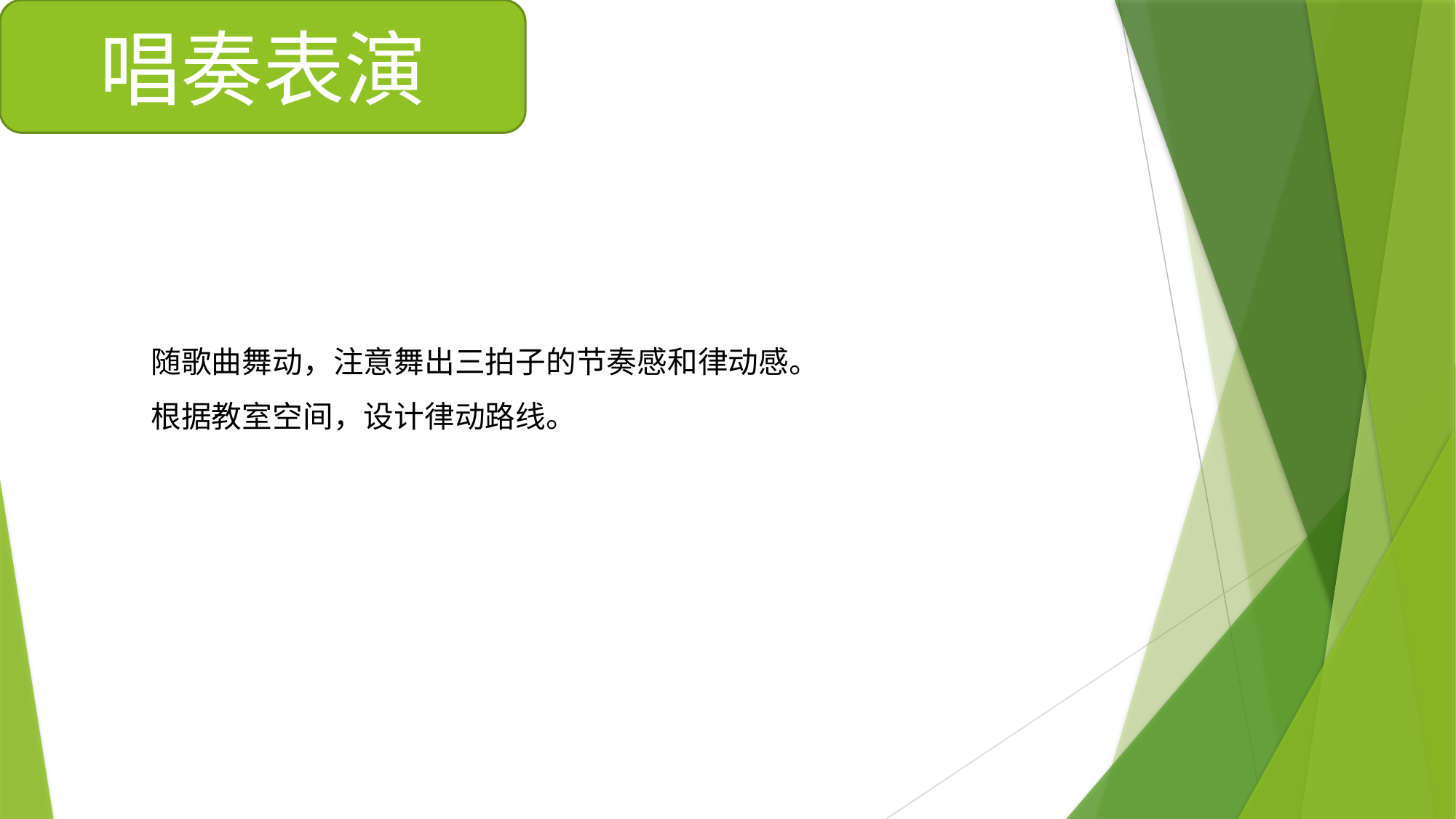

唱奏表演
随歌曲舞动，注意舞出三拍子的节奏感和律动感。
根据教室空间，设计律动路线。